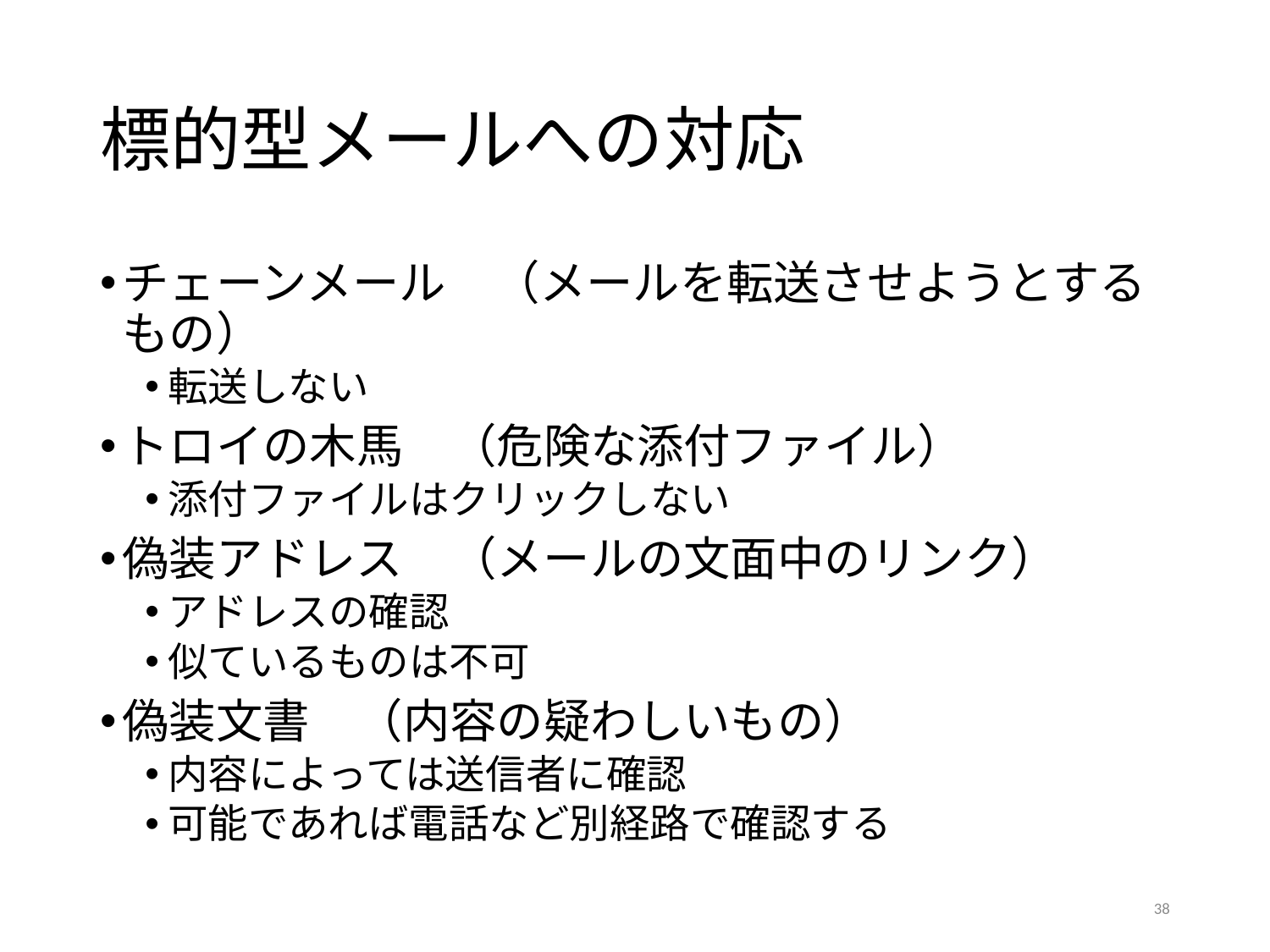

# 標的型メールへの対応
チェーンメール　（メールを転送させようとするもの）
転送しない
トロイの木馬　（危険な添付ファイル）
添付ファイルはクリックしない
偽装アドレス　（メールの文面中のリンク）
アドレスの確認
似ているものは不可
偽装文書　（内容の疑わしいもの）
内容によっては送信者に確認
可能であれば電話など別経路で確認する
38